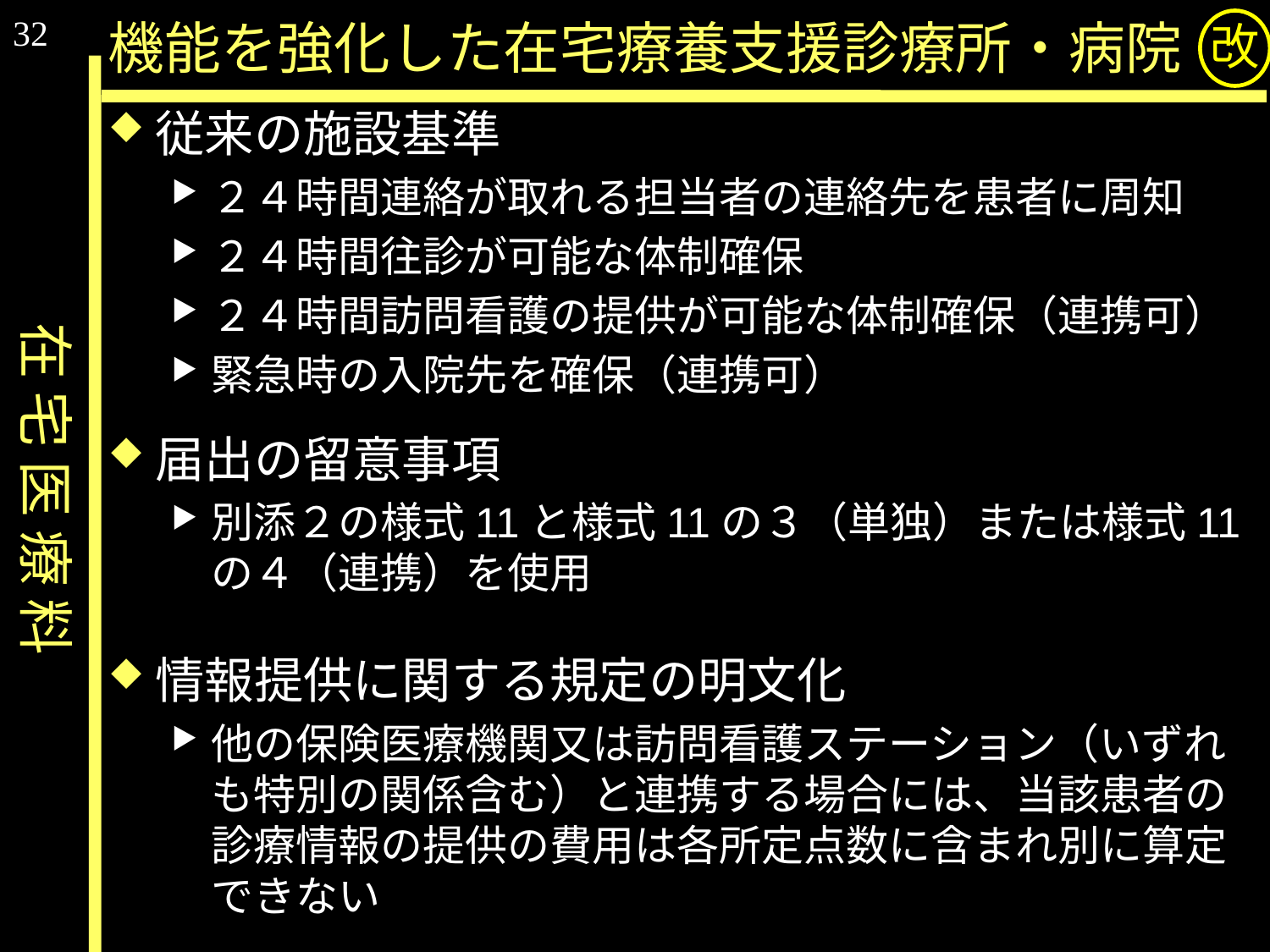

32
# 機能を強化した在宅療養支援診療所・病院
改

従来の施設基準
２４時間連絡が取れる担当者の連絡先を患者に周知
２４時間往診が可能な体制確保
２４時間訪問看護の提供が可能な体制確保（連携可）
緊急時の入院先を確保（連携可）

届出の留意事項
別添２の様式11と様式11の３（単独）または様式11の４（連携）を使用

情報提供に関する規定の明文化
他の保険医療機関又は訪問看護ステーション（いずれも特別の関係含む）と連携する場合には、当該患者の診療情報の提供の費用は各所定点数に含まれ別に算定できない
在 宅 医 療 料